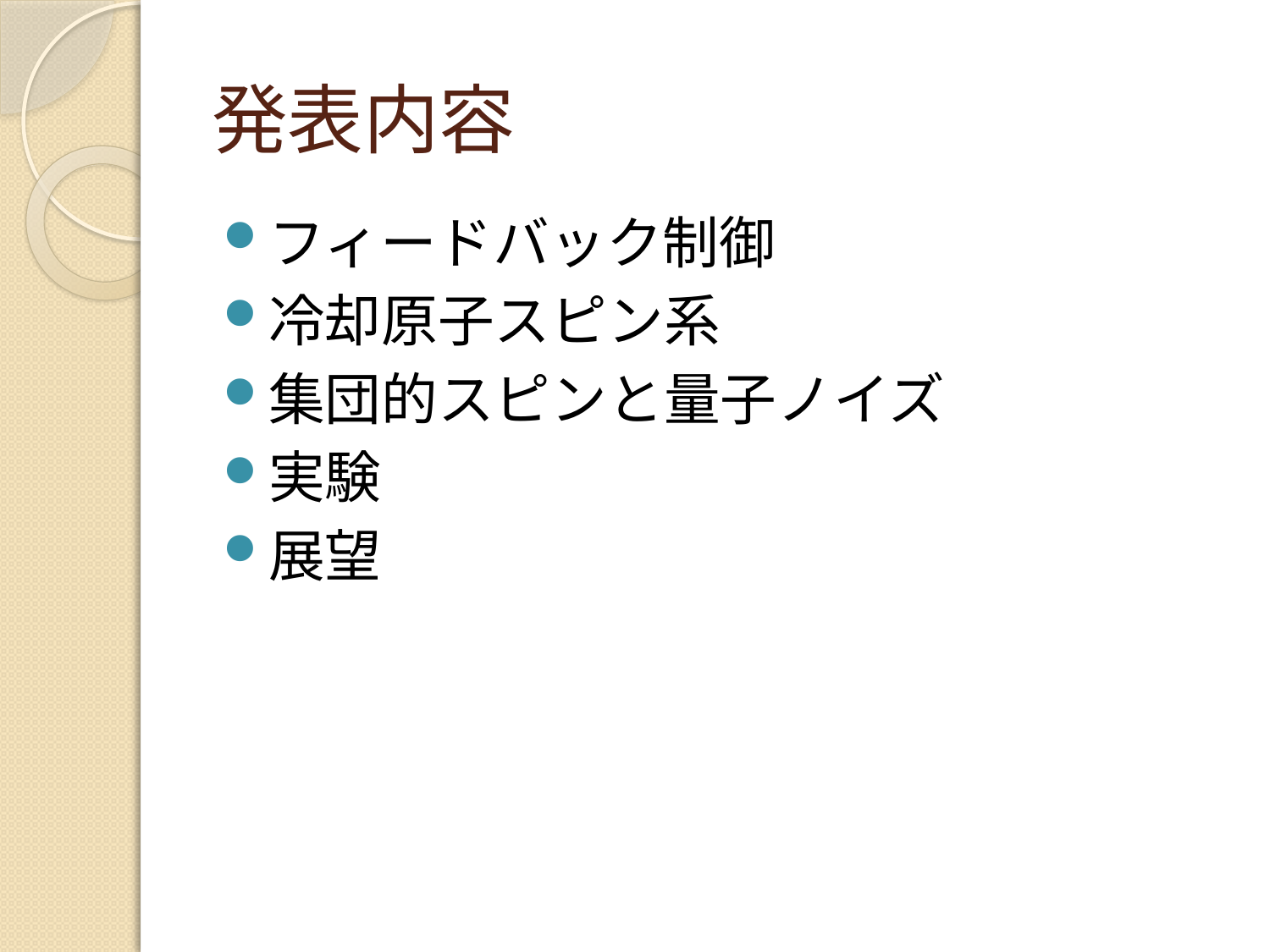

# 発表内容
フィードバック制御
冷却原子スピン系
集団的スピンと量子ノイズ
実験
展望